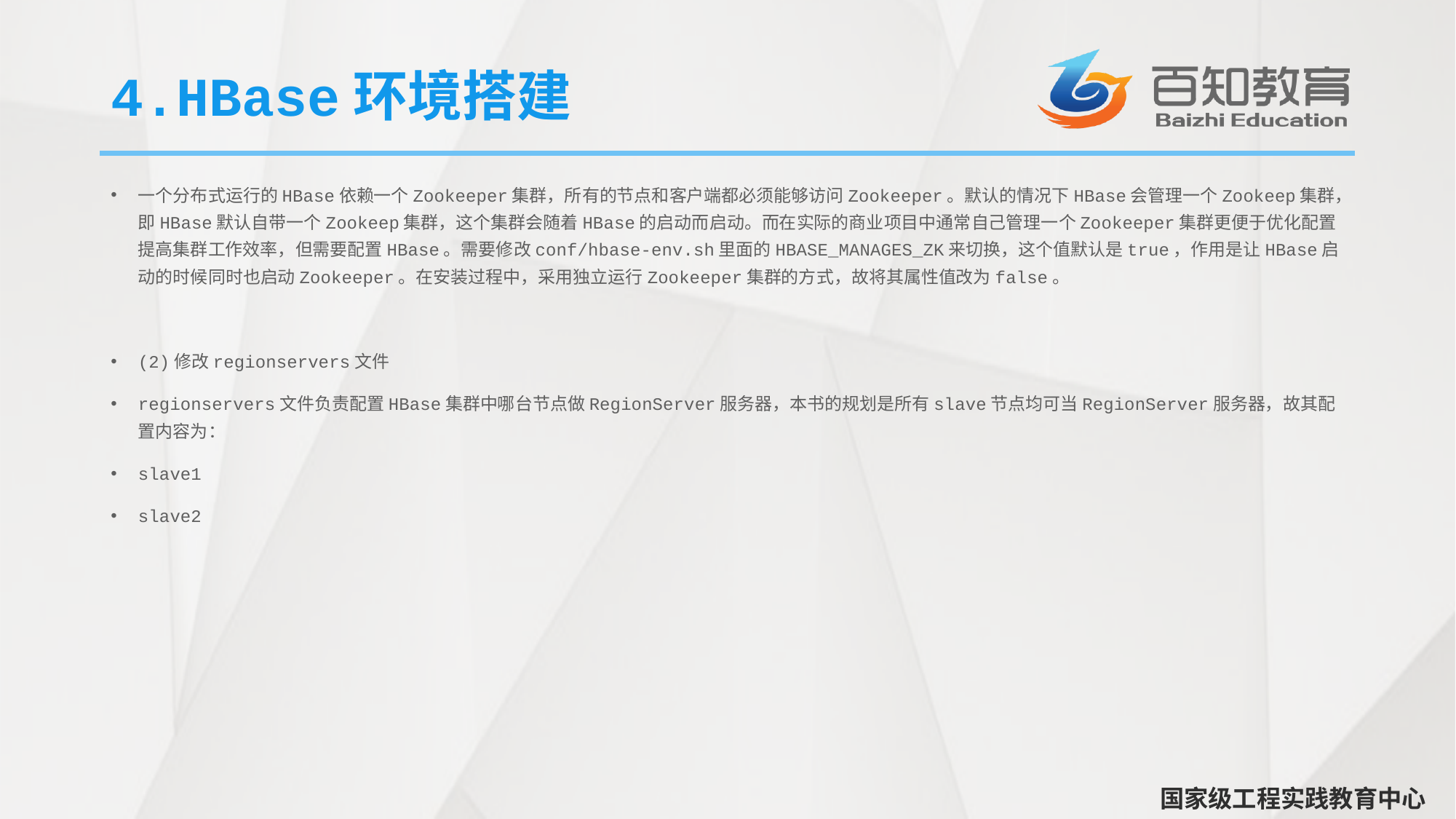

# 4.HBase环境搭建
一个分布式运行的HBase依赖一个Zookeeper集群，所有的节点和客户端都必须能够访问Zookeeper。默认的情况下HBase会管理一个Zookeep集群，即HBase默认自带一个Zookeep集群，这个集群会随着HBase的启动而启动。而在实际的商业项目中通常自己管理一个Zookeeper集群更便于优化配置提高集群工作效率，但需要配置HBase。需要修改conf/hbase-env.sh里面的HBASE_MANAGES_ZK来切换，这个值默认是true，作用是让HBase启动的时候同时也启动Zookeeper。在安装过程中，采用独立运行Zookeeper集群的方式，故将其属性值改为false。

(2)修改regionservers文件
regionservers文件负责配置HBase集群中哪台节点做RegionServer服务器，本书的规划是所有slave节点均可当RegionServer服务器，故其配置内容为：
slave1
slave2